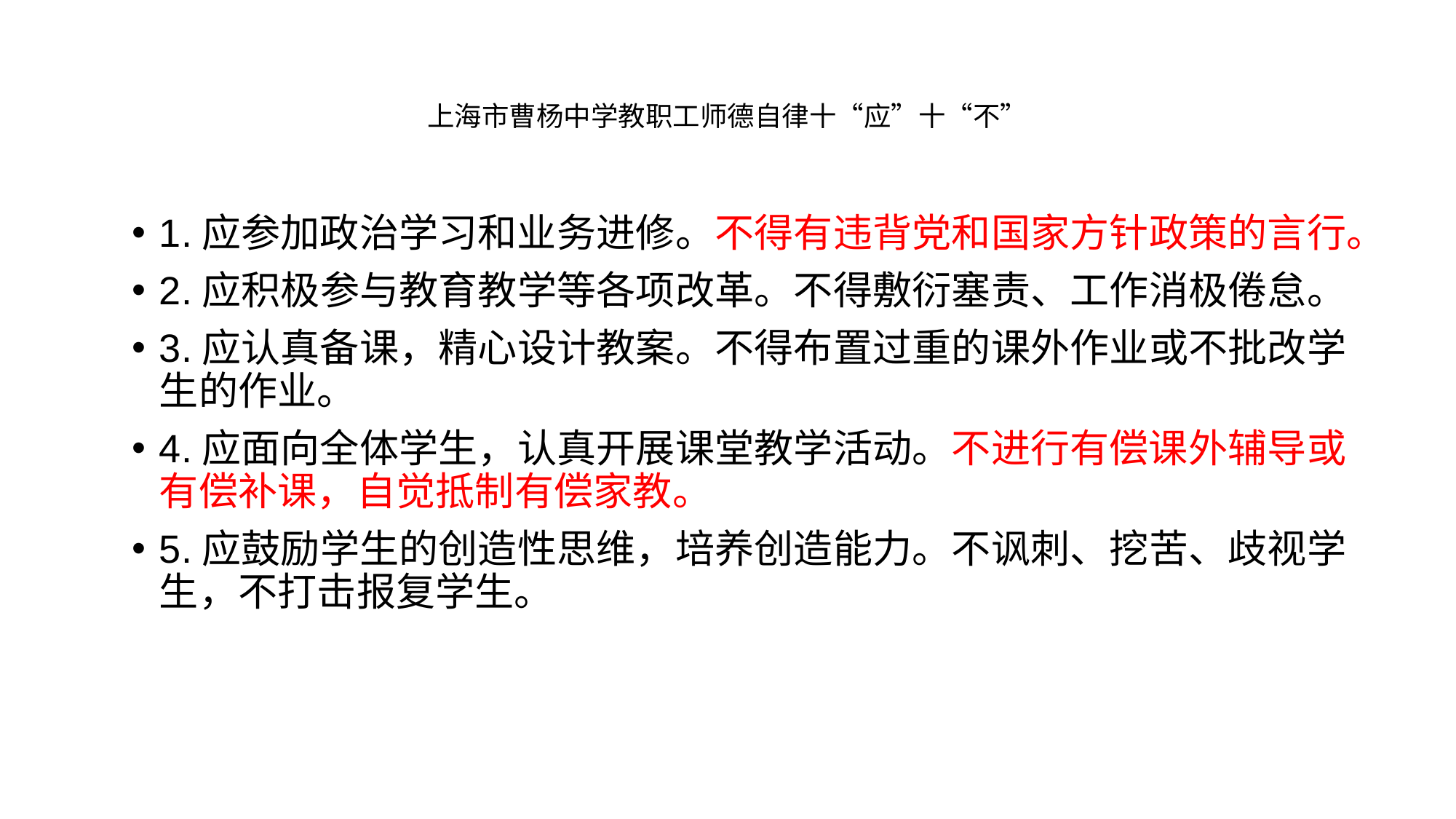

# 上海市曹杨中学教职工师德自律十“应”十“不”
1.应参加政治学习和业务进修。不得有违背党和国家方针政策的言行。
2.应积极参与教育教学等各项改革。不得敷衍塞责、工作消极倦怠。
3.应认真备课，精心设计教案。不得布置过重的课外作业或不批改学生的作业。
4.应面向全体学生，认真开展课堂教学活动。不进行有偿课外辅导或有偿补课，自觉抵制有偿家教。
5.应鼓励学生的创造性思维，培养创造能力。不讽刺、挖苦、歧视学生，不打击报复学生。